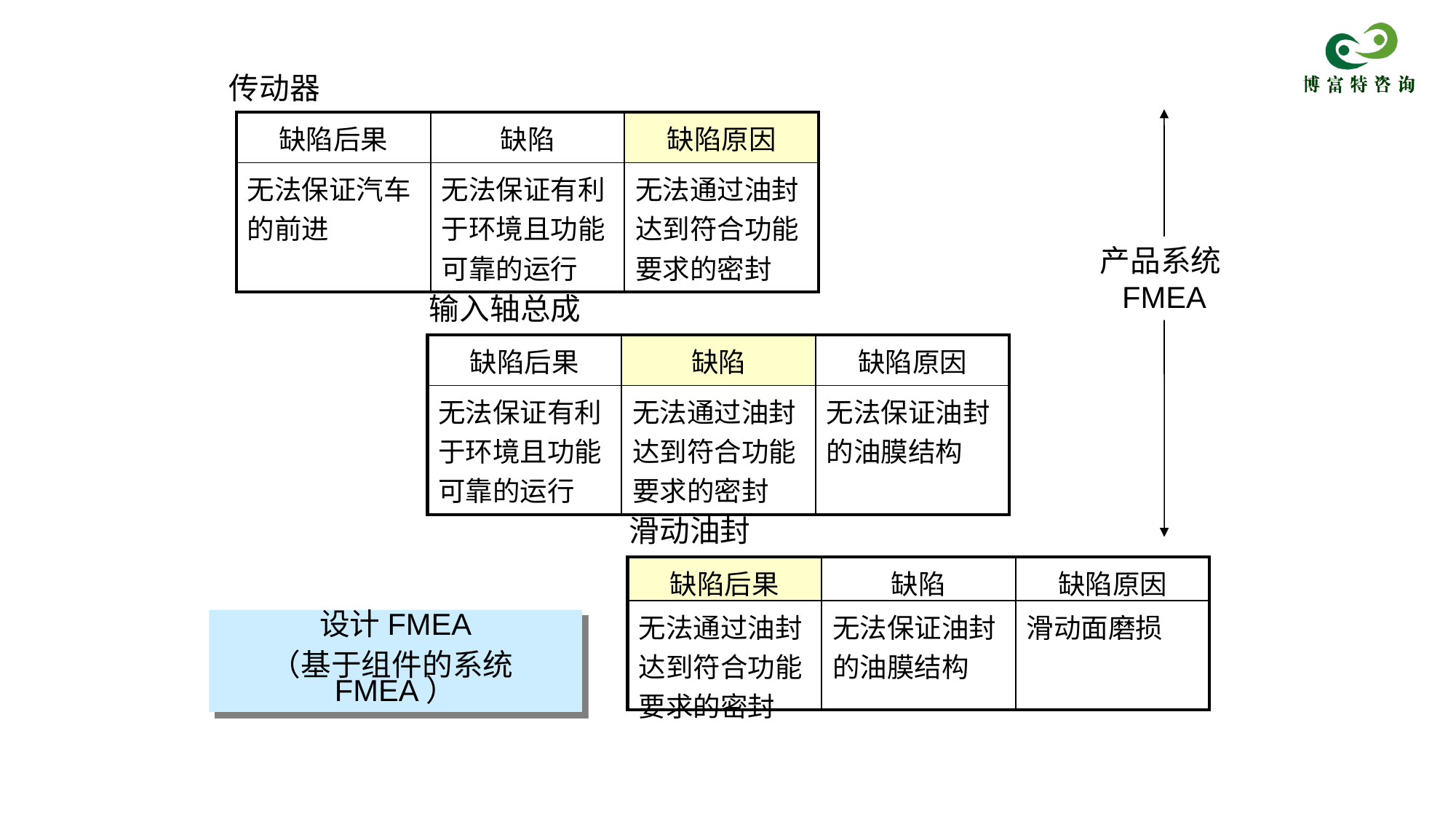

传动器

| 缺陷后果 | 缺陷 | 缺陷原因 |
| --- | --- | --- |
| 无法保证汽车的前进 | 无法保证有利于环境且功能可靠的运行 | 无法通过油封达到符合功能要求的密封 |
产品系统FMEA
输入轴总成
| 缺陷后果 | 缺陷 | 缺陷原因 |
| --- | --- | --- |
| 无法保证有利于环境且功能可靠的运行 | 无法通过油封达到符合功能要求的密封 | 无法保证油封的油膜结构 |
滑动油封
| 缺陷后果 | 缺陷 | 缺陷原因 |
| --- | --- | --- |
| 无法通过油封达到符合功能要求的密封 | 无法保证油封的油膜结构 | 滑动面磨损 |
设计FMEA
（基于组件的系统FMEA）